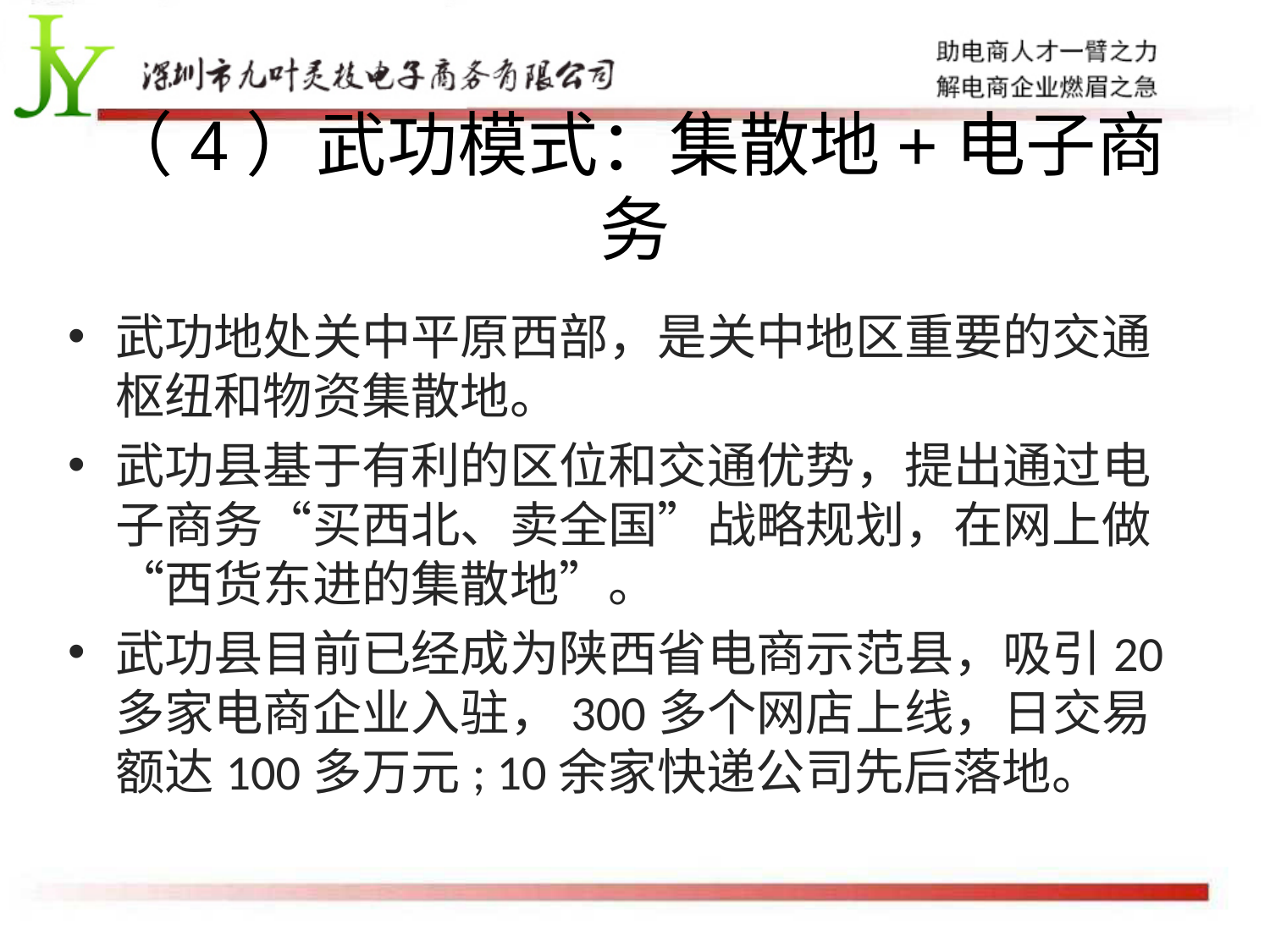

# （4）武功模式：集散地+电子商务
武功地处关中平原西部，是关中地区重要的交通枢纽和物资集散地。
武功县基于有利的区位和交通优势，提出通过电子商务“买西北、卖全国”战略规划，在网上做“西货东进的集散地”。
武功县目前已经成为陕西省电商示范县，吸引20多家电商企业入驻，300多个网店上线，日交易额达100多万元; 10余家快递公司先后落地。